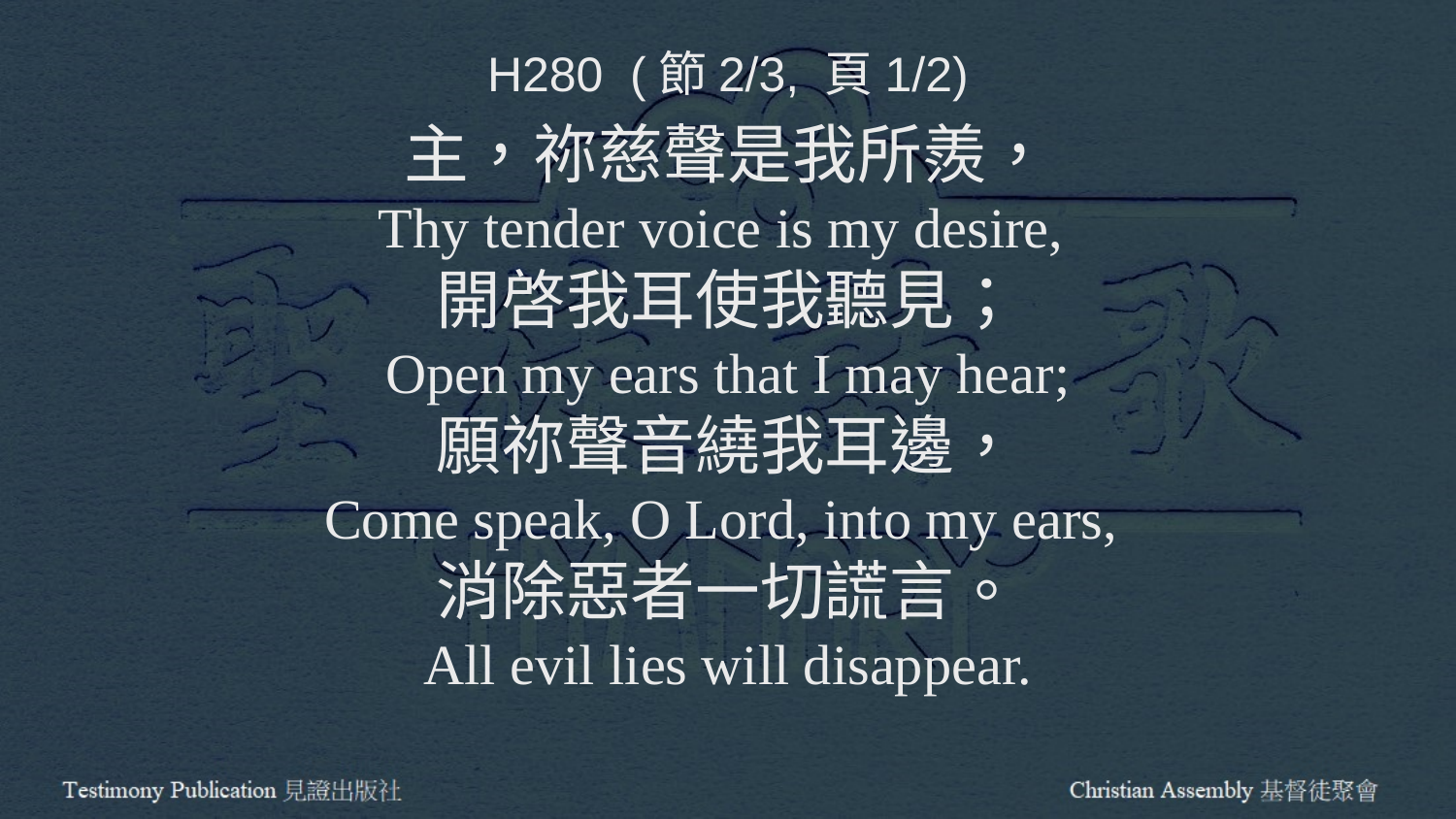

H280  (節2/3, 頁1/2)
主，祢慈聲是我所羨，
Thy tender voice is my desire,
開啓我耳使我聽見；
Open my ears that I may hear;
願祢聲音繞我耳邊，
Come speak, O Lord, into my ears,
消除惡者一切謊言。
All evil lies will disappear.